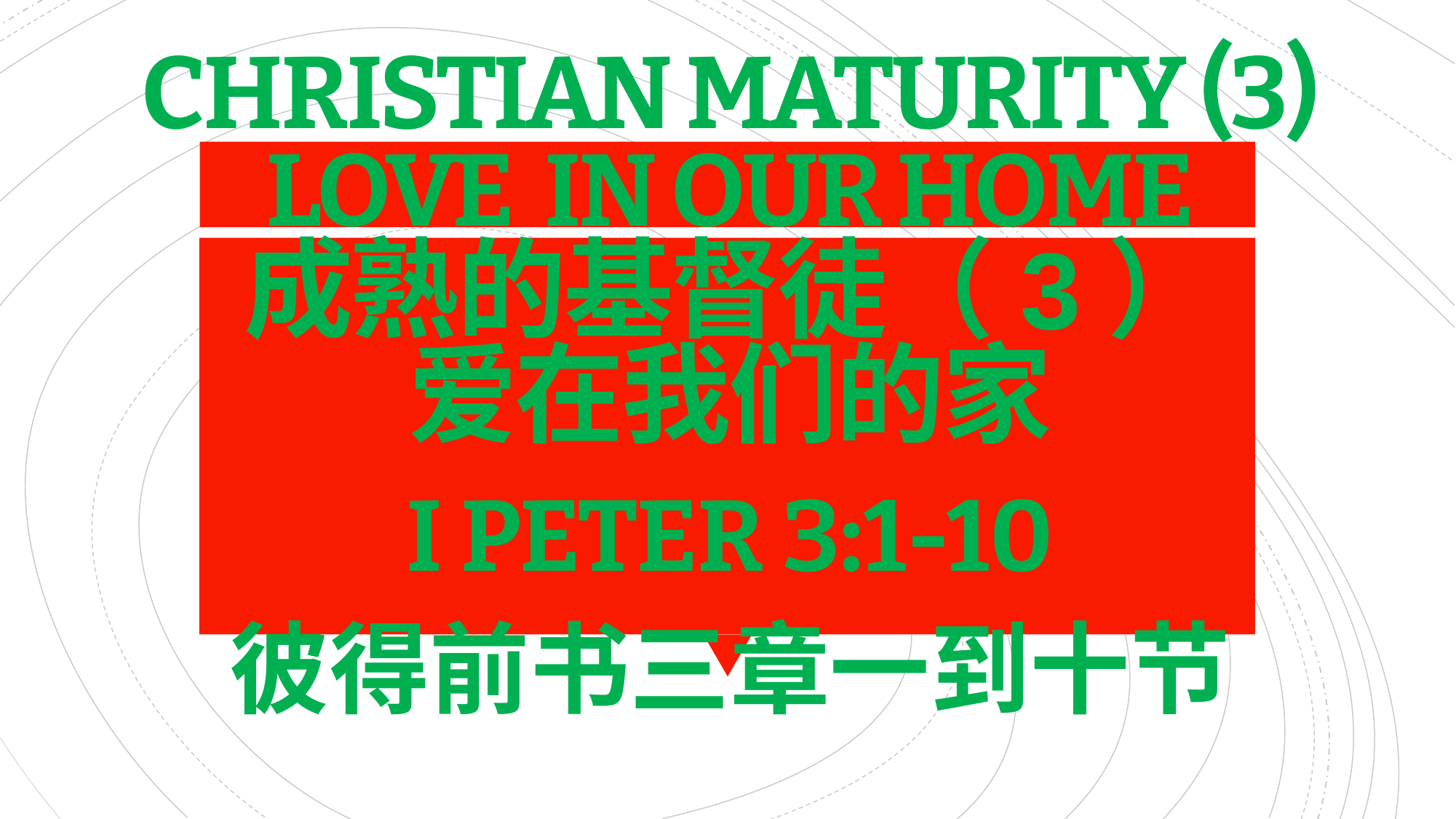

# CHRISTIAN MATURITY (3) LOVE  IN OUR HOME 成熟的基督徒（3） 爱在我们的家
I PETER 3:1-10
彼得前书三章一到十节